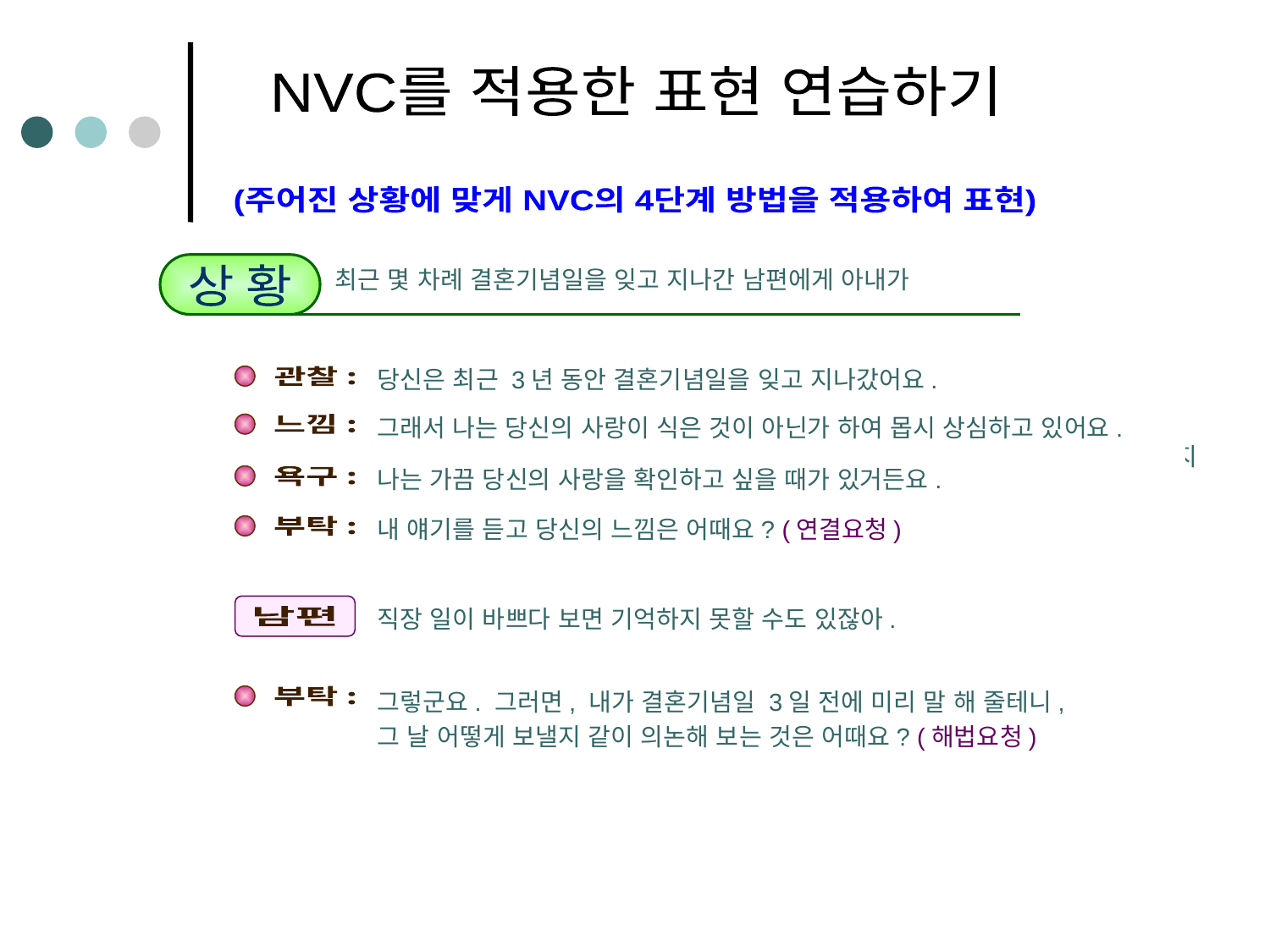

NVC를 적용한 표현 연습하기
(주어진 상황에 맞게 NVC의 4단계 방법을 적용하여 표현)

상 황

상 황
   수업시간에 엎드려서 자고 있었던 학생에게 훈계하고자 할 때
   최근 몇 차례 결혼기념일을 잊고 지나간 남편에게 아내가

   전날 회식 후 취해서 집에 늦게 돌아온 나에게, 오늘 아침 아내가 아무런

상 황

상 황

상 황
   학급 학생에게서 집단 따돌림을 받았다는 신고가 접수되었다.
   태권도대회에서 입상하고 돌아온 학생을 대할 때

   잔소리도 하지 않고 해장국과 함께 아침을 차려주었을 때
당신은 최근 3년 동안 결혼기념일을 잊고 지나갔어요.

관찰 :

방금 전 내 수업시간 내내 너는 엎드려서 자더구나.

관찰 :
그래서 나는 당신의 사랑이 식은 것이 아닌가 하여 몹시 상심하고 있어요.
느낌 :

오늘 학교폭력 신고함을 통하여 우리 학급에서 따돌림을 받은 학생이 있다는
아, 길동이가 돌아왔니? 여전히 씩씩한 모습이구나!
새벽부터 일어나서 서두르더니 이렇게 아침상을 차려놓았네!
계속 잘 때에는 나름의 이유가 있을 것이라고 생각되지만, 나는 수업에 집중하지

관찰 :
관찰 :
관찰 :
느낌 :

나는 가끔 당신의 사랑을 확인하고 싶을 때가 있거든요.

욕구 :
신고가 접수되었어요.
네가 이번 시합에서 입상하였다는 소식은 체육선생님께 들었다.
우와, 내가 좋아하는 북어국도 있구나!
못하는 학생은 옳지 않다고 여길 뿐만 아니라, 다른 학생들의 학습 의욕을 잃게
내 얘기를 듣고 당신의 느낌은 어때요? (연결요청)

부탁 :
선생님은 평소에 우리 학급 학생들은 모두 남을 배려할 줄 아는 마음을 지닌
이번 시합에는 강한 선수들이 많이 참가했다고 하여 걱정했었는데
당신도 늦게 들어온 내가 섭섭하고 또 새벽에 일어나기 힘들었을 것 같은데,
할 수 있다고 생각하기 때문에 무척 화가 났다.

느낌 :
느낌 :
느낌 :
착한 학생들로 생각하고 있었기 때문에 이번 일로 크게 실망했어요.
입상하고 돌아와서 정말 네가 자랑스럽고 대견한 생각이 든다.
이렇게 아침 식사를 챙겨주니 미안하기도 하고 또 고마워.
나는 당신의 이런 모습 때문에 당신을 더 사랑하게 되는 것 같아.

남편
나는 너희들이 자신의 행동에 책임질 수 있는 학생으로 자랄 수 있기를 바란다.
직장 일이 바쁘다 보면 기억하지 못할 수도 있잖아.

욕구 :
언제나 우리 학급은 서로 믿음이 넘치고 항상 즐거운 웃음으로 가득 찬 행복한
나는 늘 훈련에 열심인 너를 보며, 틀림 없이 우리 학교를 빛낼 수 있는
욕구 :
욕구 :

따라서 이유야 어떻든 학생이 수업시간에 자는 것을 나는 용서할 수 없어.
학급 분위기가 조성되었으면 합니다.
좋은 선수가 될 수 있을 것으로 믿어왔다.
항상 당신이 섭섭한 마음을 느끼지 않도록 나름 노력하고 있었지만
욕구 :

부탁 :
앞으로는 술도 줄이고 늦게 귀가하지 않도록 더 열심히 노력해야 하겠지?
그렇군요. 그러면, 내가 결혼기념일 3일 전에 미리 말 해 줄테니,
지금부터라도 우리 학급에서만큼은 다시 따돌림 받는 학생이 한 명도 없이
수고가 많았지만 오늘의 입상 성적에 만족하지 말고, 더욱 열심히 훈련하여
부탁 :
부탁 :

오늘 네가 한 행동에 대하여 책임질 수 있는 사람이 되어야겠다는 의미에서
그 날 어떻게 보낼지 같이 의논해 보는 것은 어때요? (해법요청)

부탁 :
화목한 학급이 될 수 있도록 함께 노력해 보기로 해요.
지금보다 더 훌륭한 선수로 발전할 수 있도록 최선을 다하도록 하여라.
당신도 내가 이렇게 노력하고 있다는 것을 알고 섭섭한 마음이 남아있더라도
내가 인정할 수 있게 반성문을 제출하도록 해라.

부탁 :
이해하고 용서해줘. 사랑해!